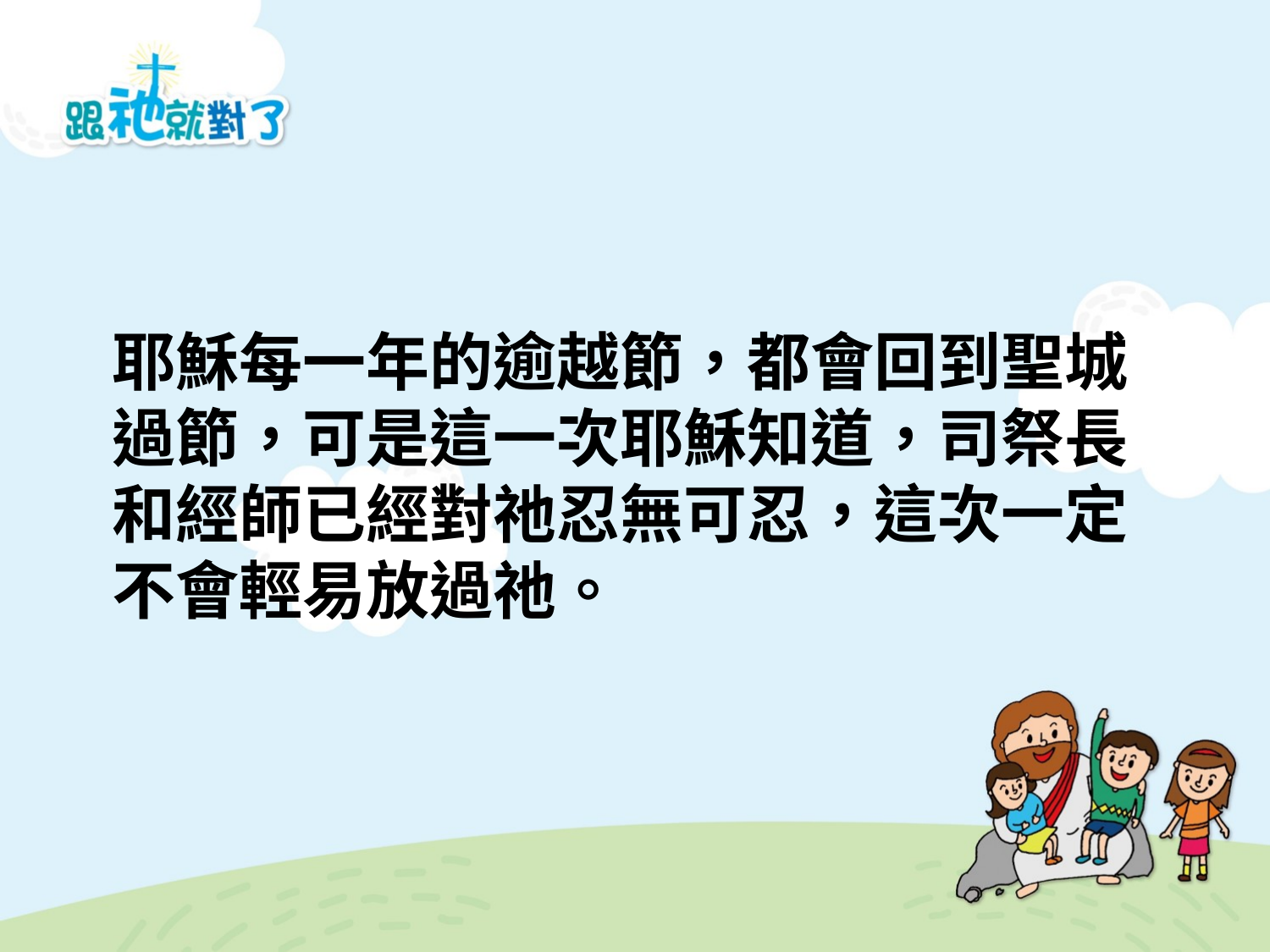

耶穌每一年的逾越節，都會回到聖城過節，可是這一次耶穌知道，司祭長和經師已經對祂忍無可忍，這次一定不會輕易放過祂。